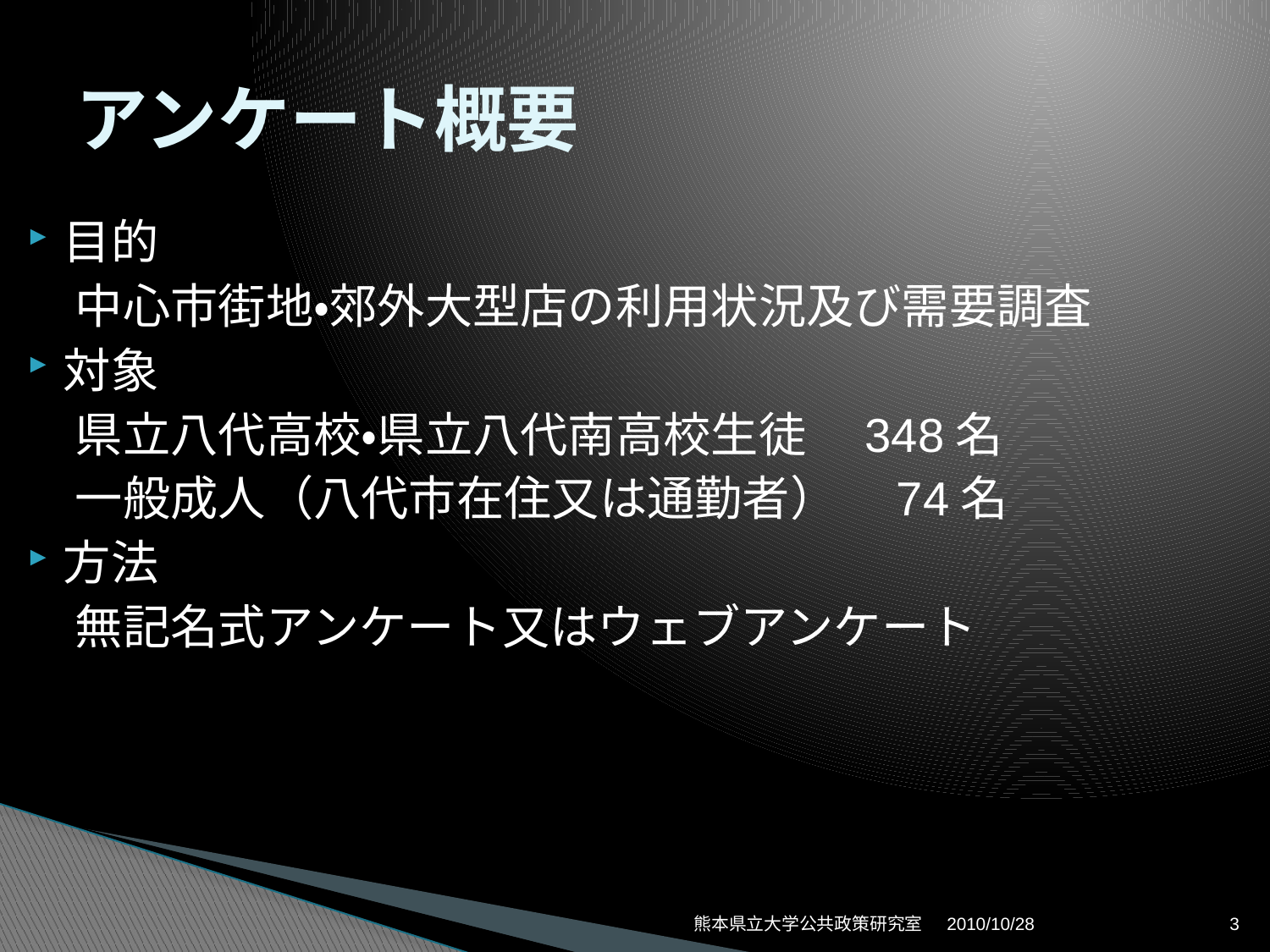

# アンケート概要
目的
　中心市街地・郊外大型店の利用状況及び需要調査
対象
　県立八代高校・県立八代南高校生徒　348名
　一般成人（八代市在住又は通勤者）　74名
方法
　無記名式アンケート又はウェブアンケート

熊本県立大学公共政策研究室
2010/10/28
3